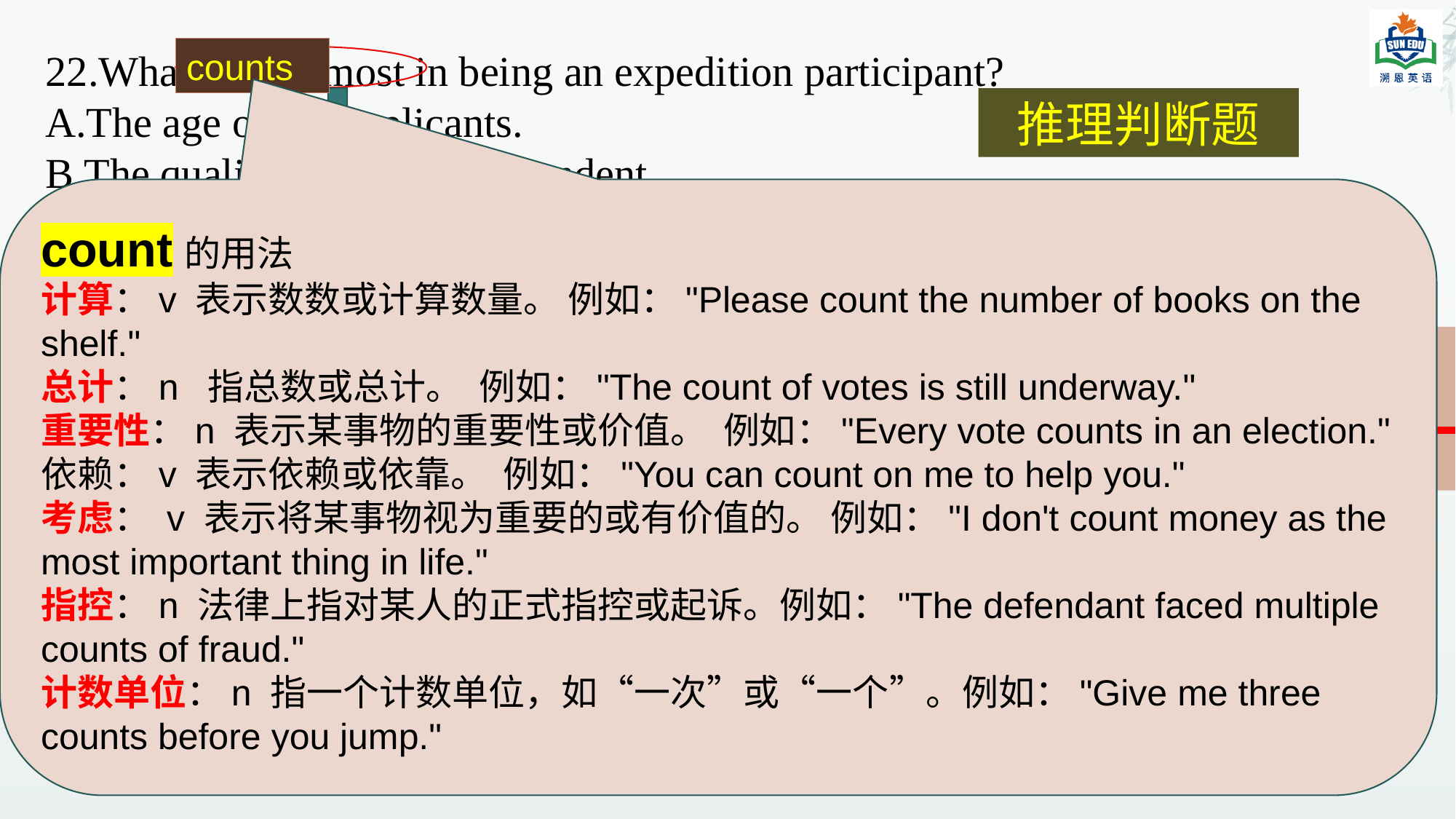

22.What counts most in being an expedition participant?
A.The age of the applicants.
B.The quality of being independent.
C.The language proficiency in writing.
D.The passion for elephant conservation.
counts

推理判断题
count的用法
计算：v 表示数数或计算数量。 例如："Please count the number of books on the shelf."
总计：n  指总数或总计。  例如："The count of votes is still underway."
重要性：n 表示某事物的重要性或价值。  例如："Every vote counts in an election."
依赖：v 表示依赖或依靠。  例如："You can count on me to help you."
考虑： v 表示将某事物视为重要的或有价值的。 例如："I don't count money as the most important thing in life."
指控：n 法律上指对某人的正式指控或起诉。例如："The defendant faced multiple counts of fraud."
计数单位：n 指一个计数单位，如“一次”或“一个”。例如："Give me three counts before you jump."

● Elephant conservation expedition participant qualifications
   The most important requirements are that you are enthusiastic about elephants,and motivated to make a real change.